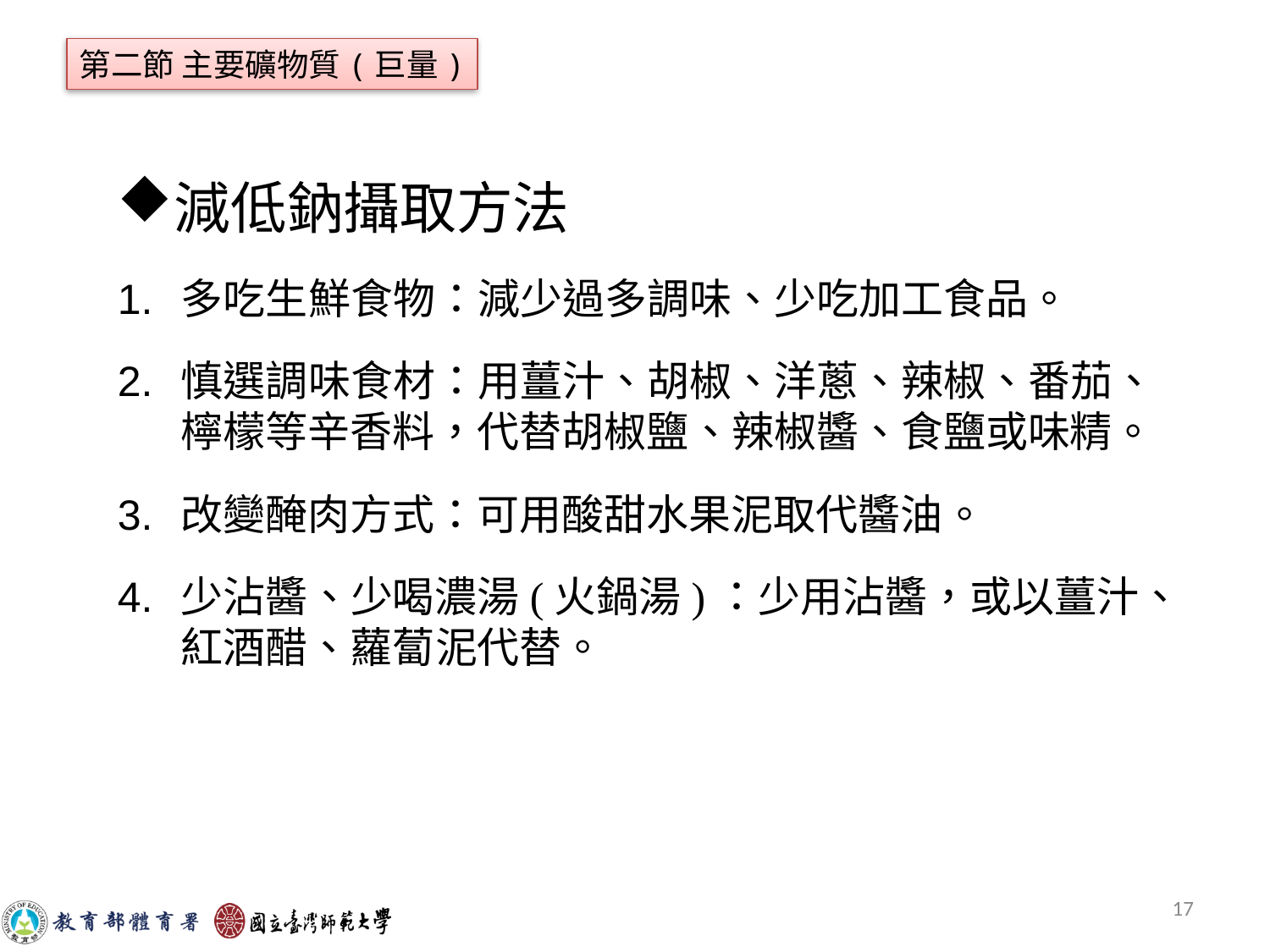

#
第二節 主要礦物質(巨量)
減低鈉攝取方法
多吃生鮮食物：減少過多調味、少吃加工食品。
慎選調味食材：用薑汁、胡椒、洋蔥、辣椒、番茄、檸檬等辛香料，代替胡椒鹽、辣椒醬、食鹽或味精。
改變醃肉方式：可用酸甜水果泥取代醬油。
少沾醬、少喝濃湯(火鍋湯)：少用沾醬，或以薑汁、紅酒醋、蘿蔔泥代替。
17